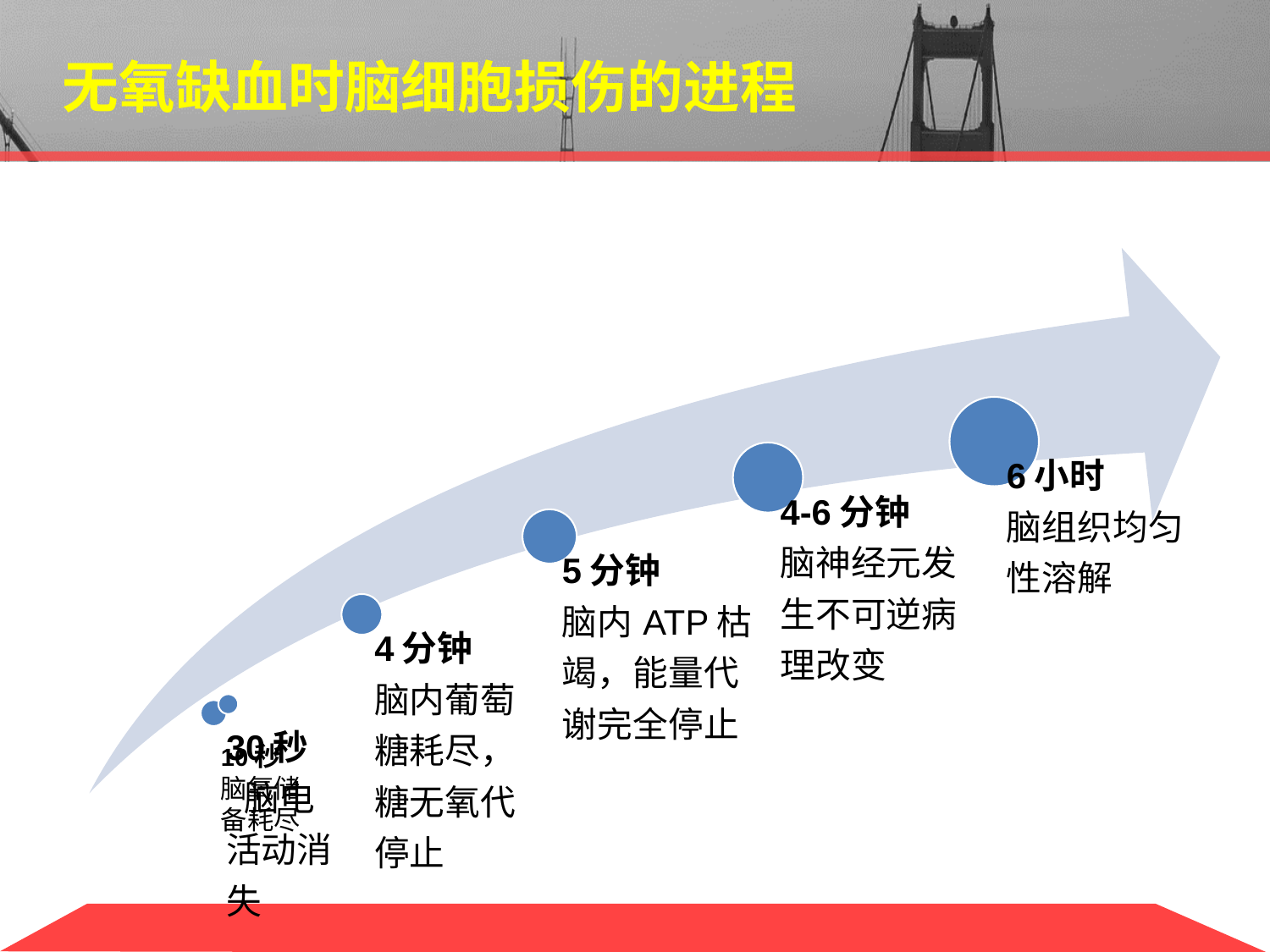

# 无氧缺血时脑细胞损伤的进程
30秒
4分钟
脑内葡萄糖耗尽，糖无氧代停止
5分钟
4-6分钟
6小时
脑组织均匀性溶解

10秒
脑氧储备耗尽